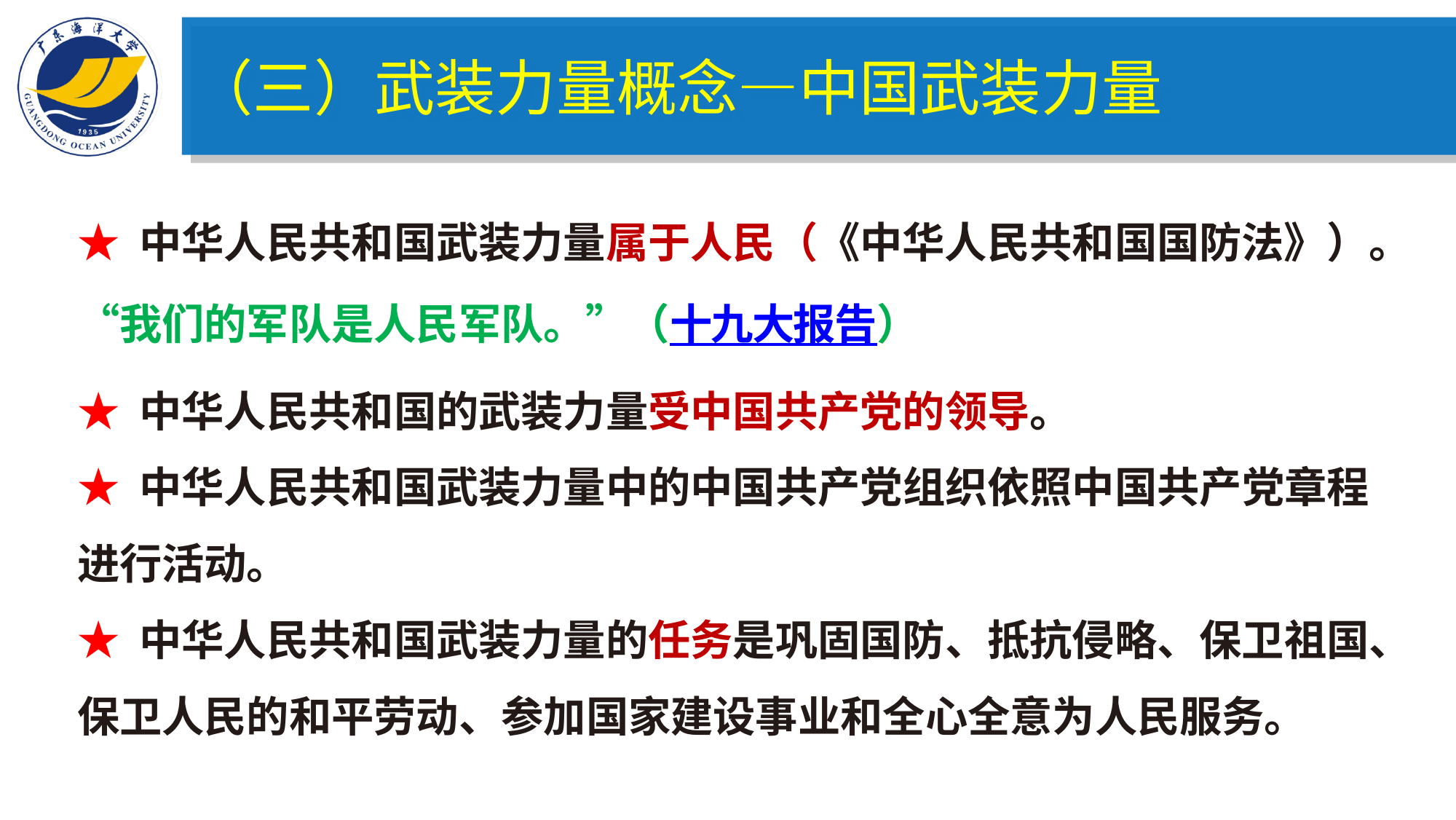

（三）武装力量概念—中国武装力量
★ 中华人民共和国武装力量属于人民（《中华人民共和国国防法》）。“我们的军队是人民军队。”（十九大报告）
★ 中华人民共和国的武装力量受中国共产党的领导。
★ 中华人民共和国武装力量中的中国共产党组织依照中国共产党章程进行活动。
★ 中华人民共和国武装力量的任务是巩固国防、抵抗侵略、保卫祖国、保卫人民的和平劳动、参加国家建设事业和全心全意为人民服务。